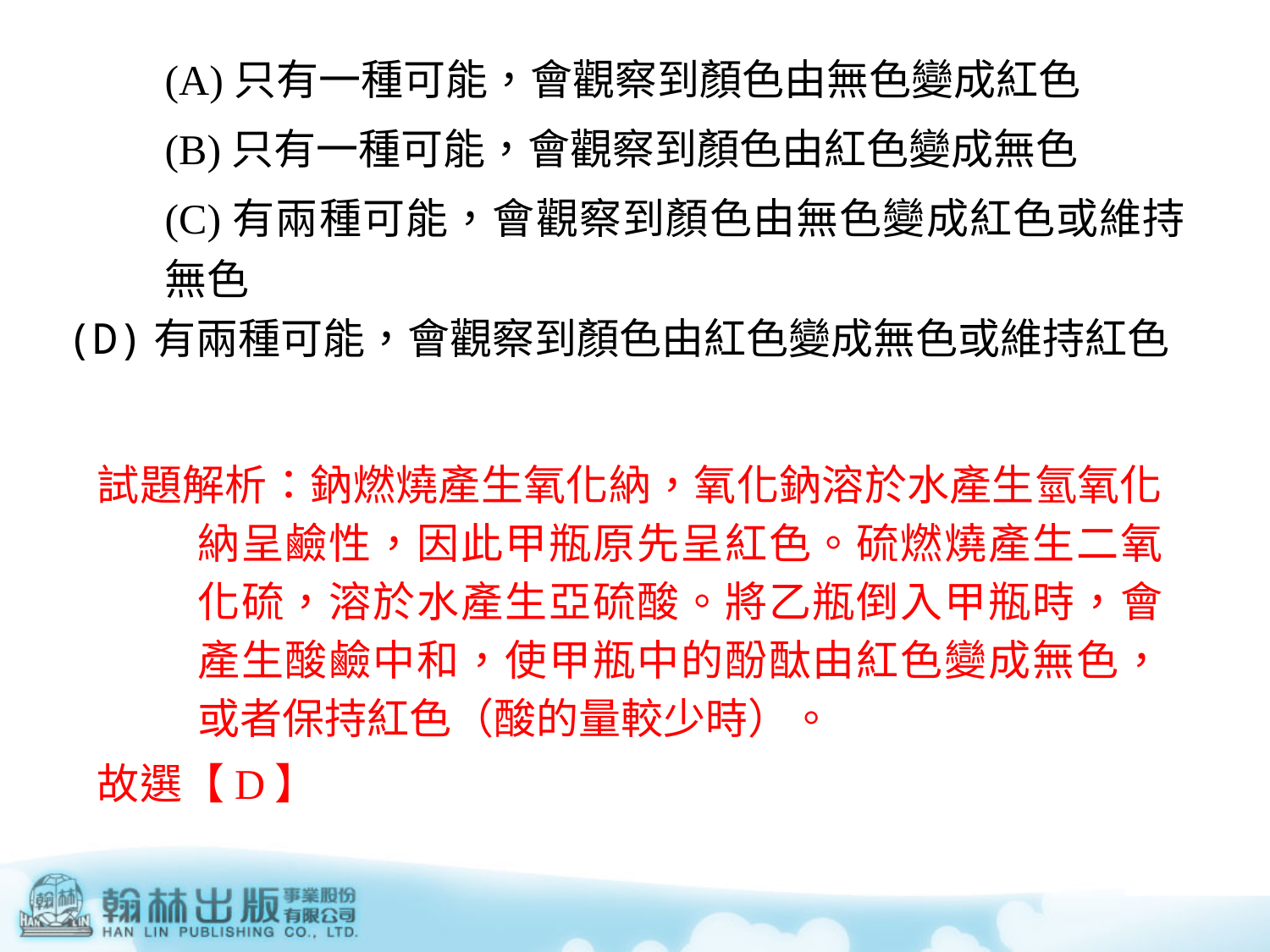

(A)只有一種可能，會觀察到顏色由無色變成紅色
(B)只有一種可能，會觀察到顏色由紅色變成無色
(C)有兩種可能，會觀察到顏色由無色變成紅色或維持無色
(D)有兩種可能，會觀察到顏色由紅色變成無色或維持紅色
試題解析：鈉燃燒產生氧化納，氧化鈉溶於水產生氫氧化納呈鹼性，因此甲瓶原先呈紅色。硫燃燒產生二氧化硫，溶於水產生亞硫酸。將乙瓶倒入甲瓶時，會產生酸鹼中和，使甲瓶中的酚酞由紅色變成無色，或者保持紅色（酸的量較少時）。
故選【D】